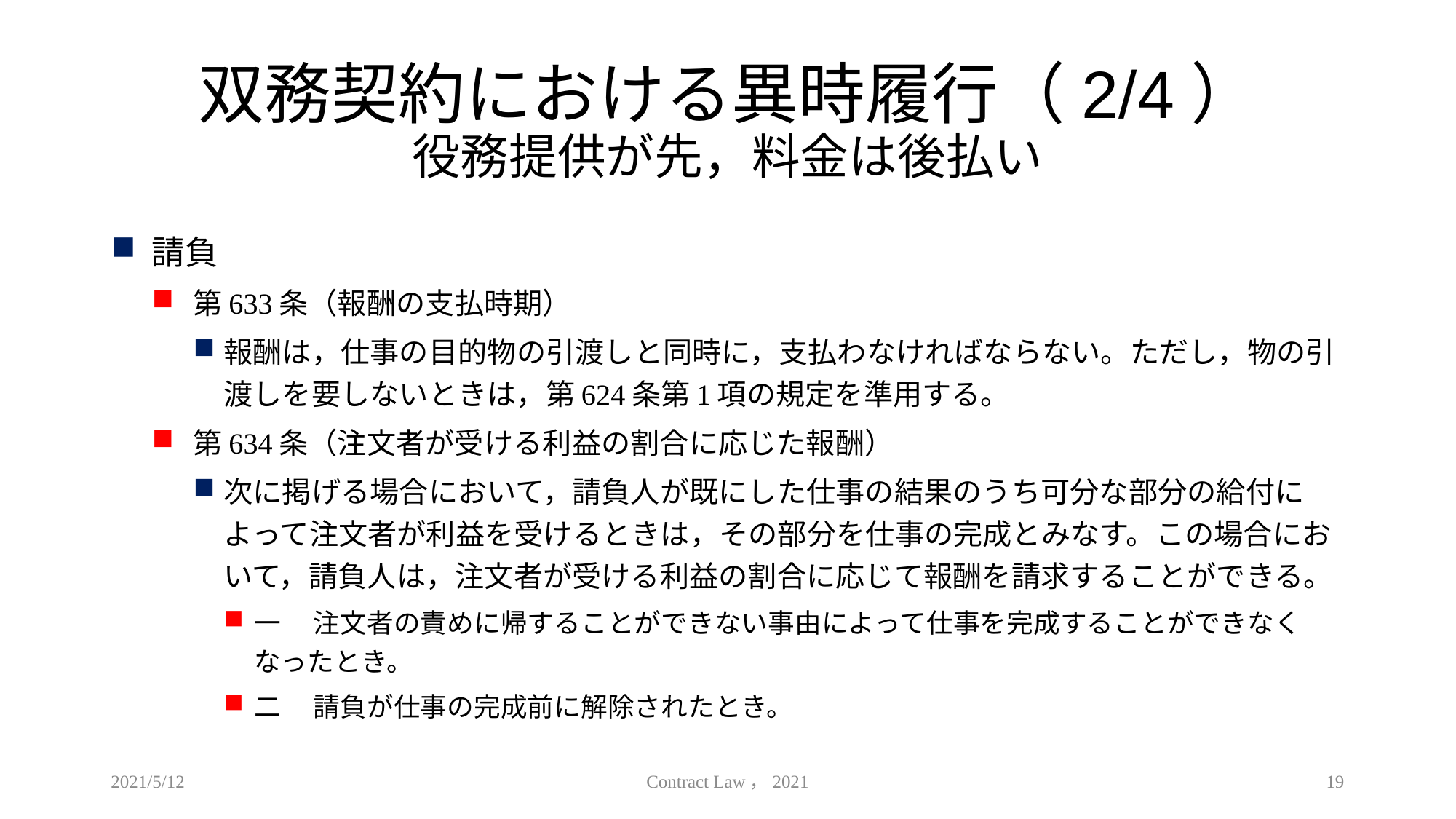

# 双務契約における異時履行（2/4） 役務提供が先，料金は後払い
請負
第633条（報酬の支払時期）
報酬は，仕事の目的物の引渡しと同時に，支払わなければならない。ただし，物の引渡しを要しないときは，第624条第1項の規定を準用する。
第634条（注文者が受ける利益の割合に応じた報酬）
次に掲げる場合において，請負人が既にした仕事の結果のうち可分な部分の給付によって注文者が利益を受けるときは，その部分を仕事の完成とみなす。この場合において，請負人は，注文者が受ける利益の割合に応じて報酬を請求することができる。
一 　注文者の責めに帰することができない事由によって仕事を完成することができなくなったとき。
二 　請負が仕事の完成前に解除されたとき。
2021/5/12
Contract Law，2021
19